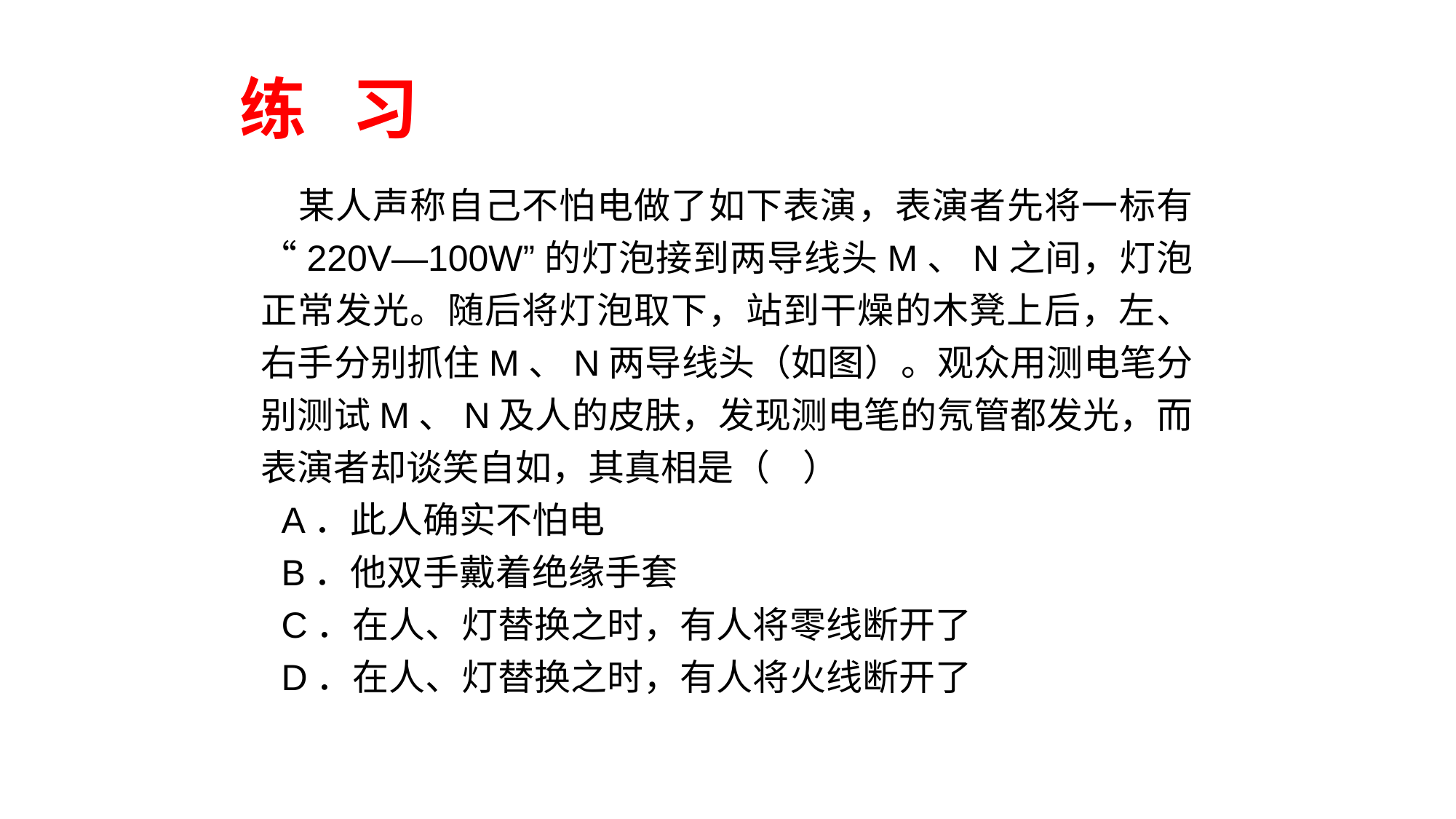

练   习
   某人声称自己不怕电做了如下表演，表演者先将一标有“220V—100W”的灯泡接到两导线头M、N之间，灯泡正常发光。随后将灯泡取下，站到干燥的木凳上后，左、右手分别抓住M、N两导线头（如图）。观众用测电笔分别测试M、N及人的皮肤，发现测电笔的氖管都发光，而表演者却谈笑自如，其真相是（    ）
  A．此人确实不怕电
  B．他双手戴着绝缘手套
  C．在人、灯替换之时，有人将零线断开了
  D．在人、灯替换之时，有人将火线断开了